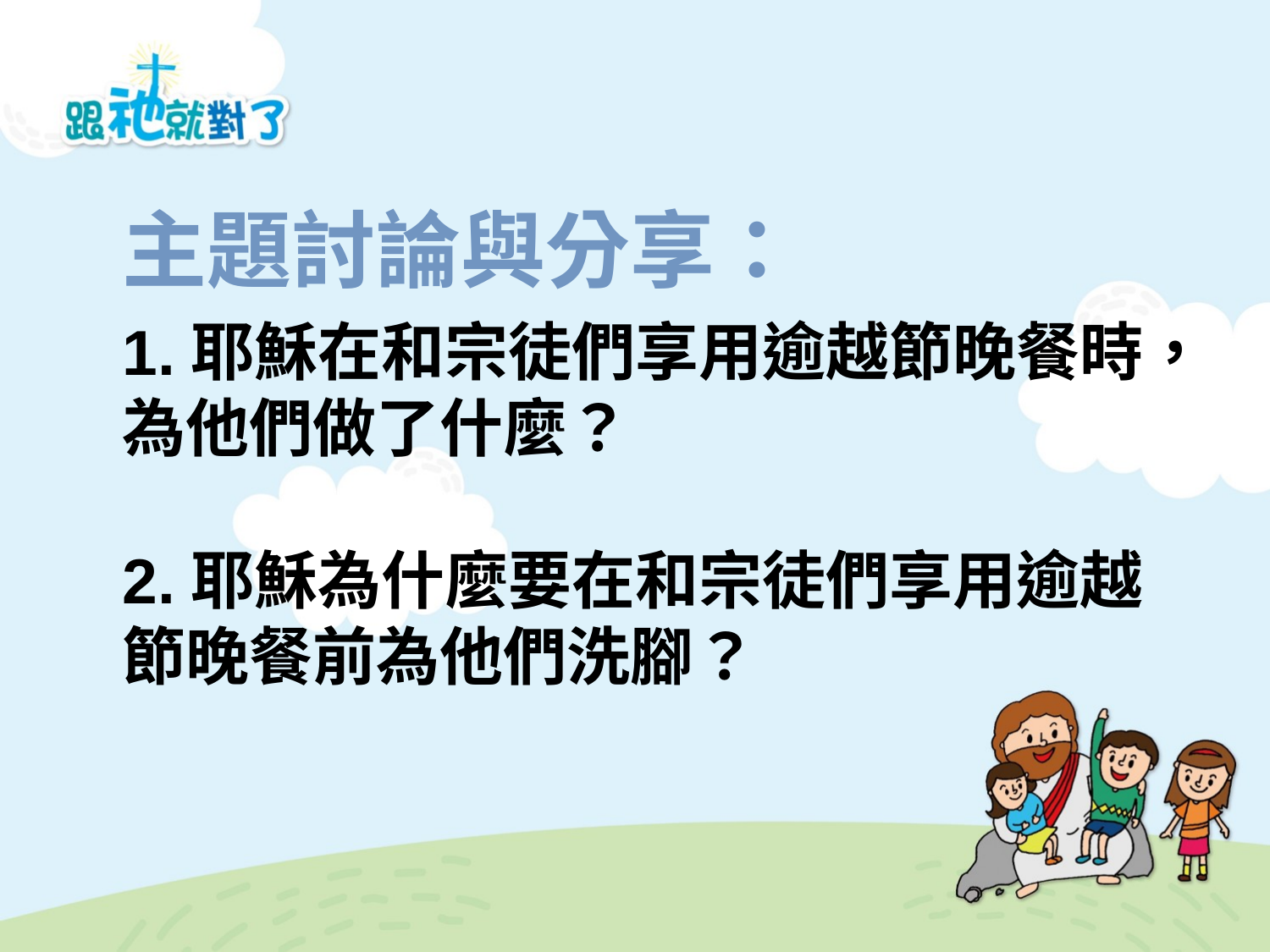

主題討論與分享：
1.耶穌在和宗徒們享用逾越節晚餐時，為他們做了什麼？

2.耶穌為什麼要在和宗徒們享用逾越節晚餐前為他們洗腳？